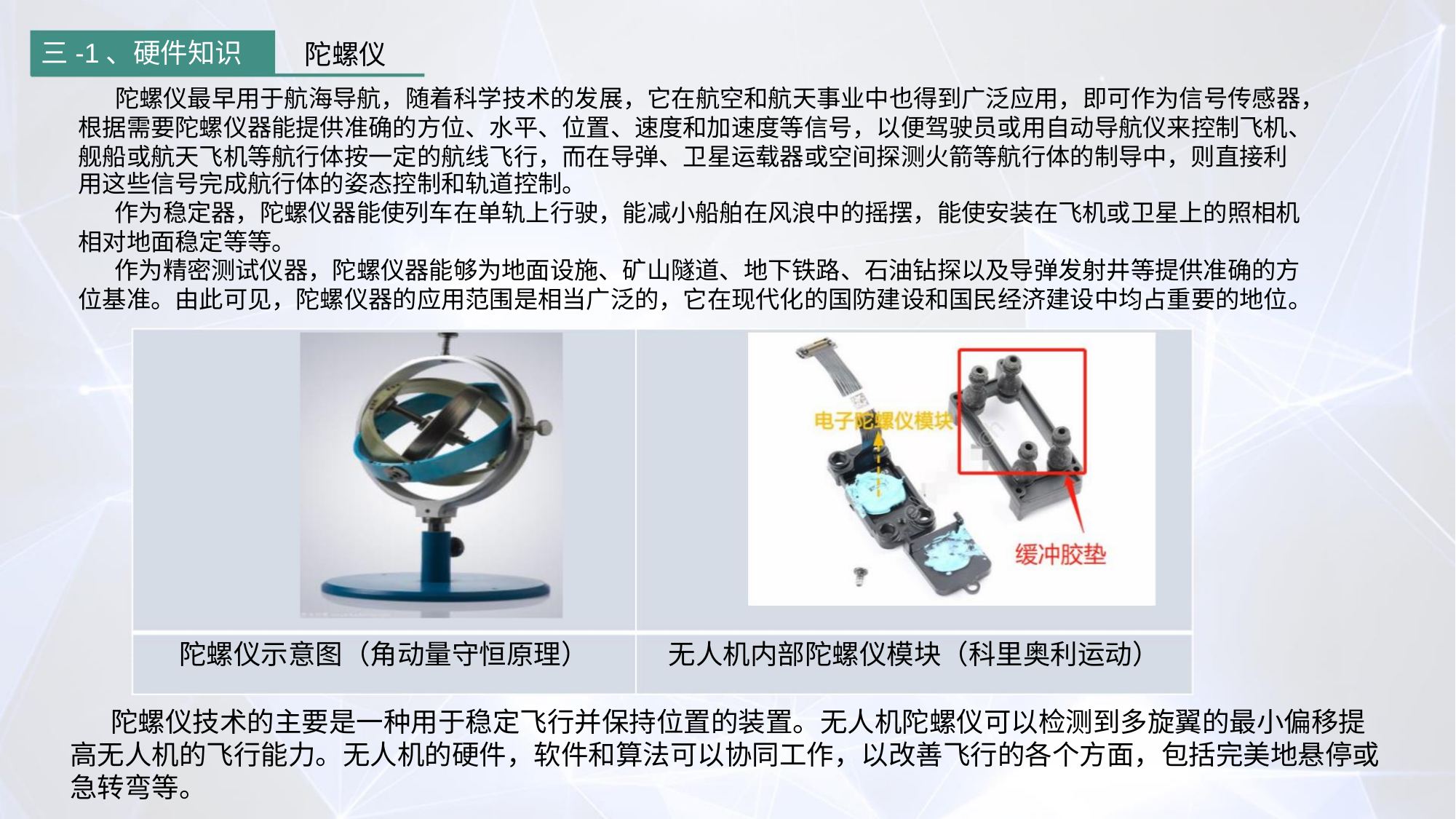

陀螺仪
三-1、硬件知识
陀螺仪最早用于航海导航，随着科学技术的发展，它在航空和航天事业中也得到广泛应用，即可作为信号传感器，
根据需要陀螺仪器能提供准确的方位、水平、位置、速度和加速度等信号，以便驾驶员或用自动导航仪来控制飞机、
舰船或航天飞机等航行体按一定的航线飞行，而在导弹、卫星运载器或空间探测火箭等航行体的制导中，则直接利
用这些信号完成航行体的姿态控制和轨道控制。
作为稳定器，陀螺仪器能使列车在单轨上行驶，能减小船舶在风浪中的摇摆，能使安装在飞机或卫星上的照相机
相对地面稳定等等。
作为精密测试仪器，陀螺仪器能够为地面设施、矿山隧道、地下铁路、石油钻探以及导弹发射井等提供准确的方
位基准。由此可见，陀螺仪器的应用范围是相当广泛的，它在现代化的国防建设和国民经济建设中均占重要的地位。
陀螺仪示意图（角动量守恒原理）
无人机内部陀螺仪模块（科里奥利运动）
陀螺仪技术的主要是一种用于稳定飞行并保持位置的装置。无人机陀螺仪可以检测到多旋翼的最小偏移提
高无人机的飞行能力。无人机的硬件，软件和算法可以协同工作，以改善飞行的各个方面，包括完美地悬停或
急转弯等。